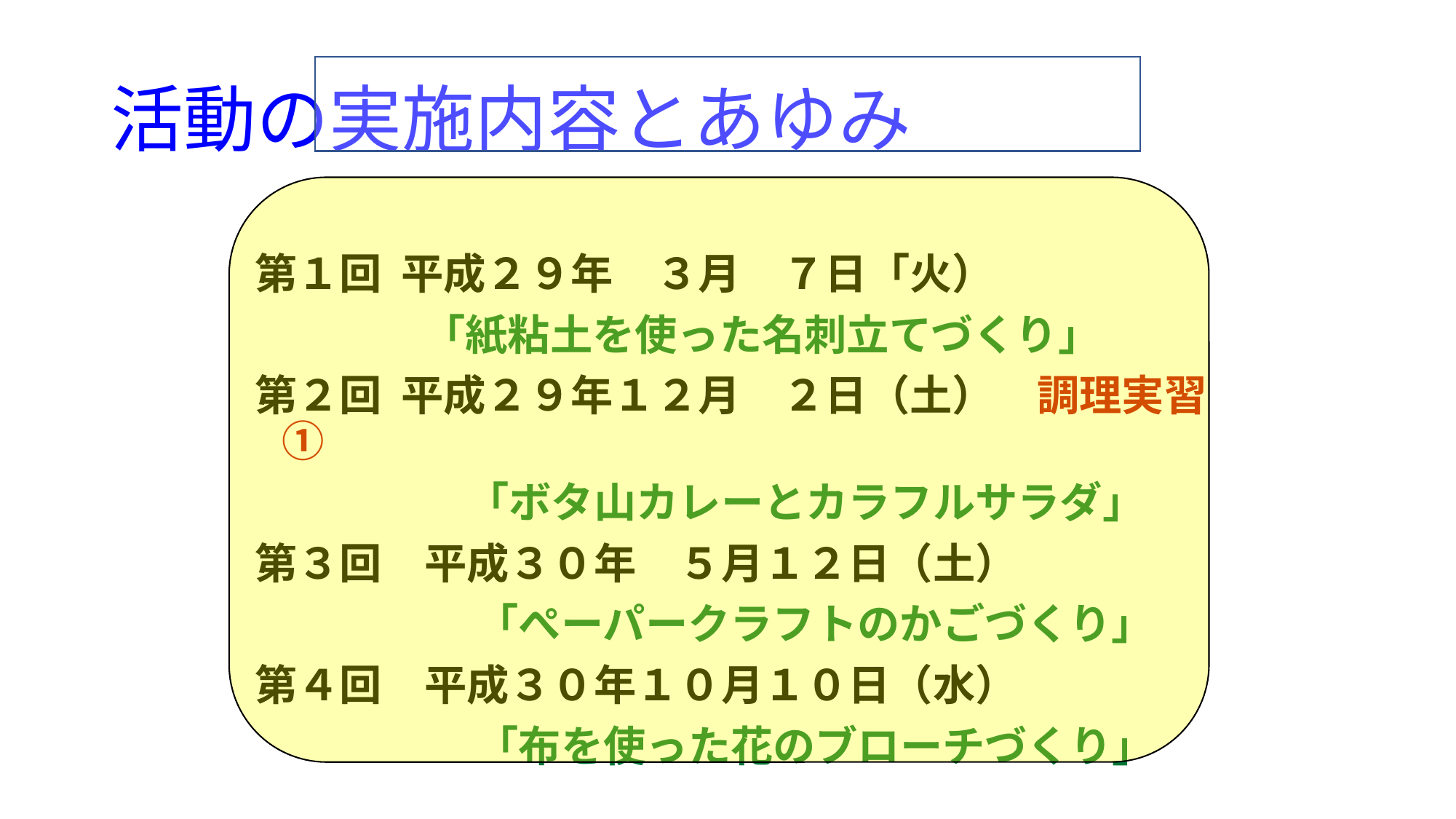

# 活動の実施内容とあゆみ

第１回  平成２９年　３月　７日「火）
           　 「紙粘土を使った名刺立てづくり」
第２回  平成２９年１２月　２日（土）　調理実習①
　　　　　「ボタ山カレーとカラフルサラダ」
第３回　平成３０年　５月１２日（土）
　　　　　 「ぺーパークラフトのかごづくり」
第４回　平成３０年１０月１０日（水）
　　　　　 「布を使った花のブローチづくり」